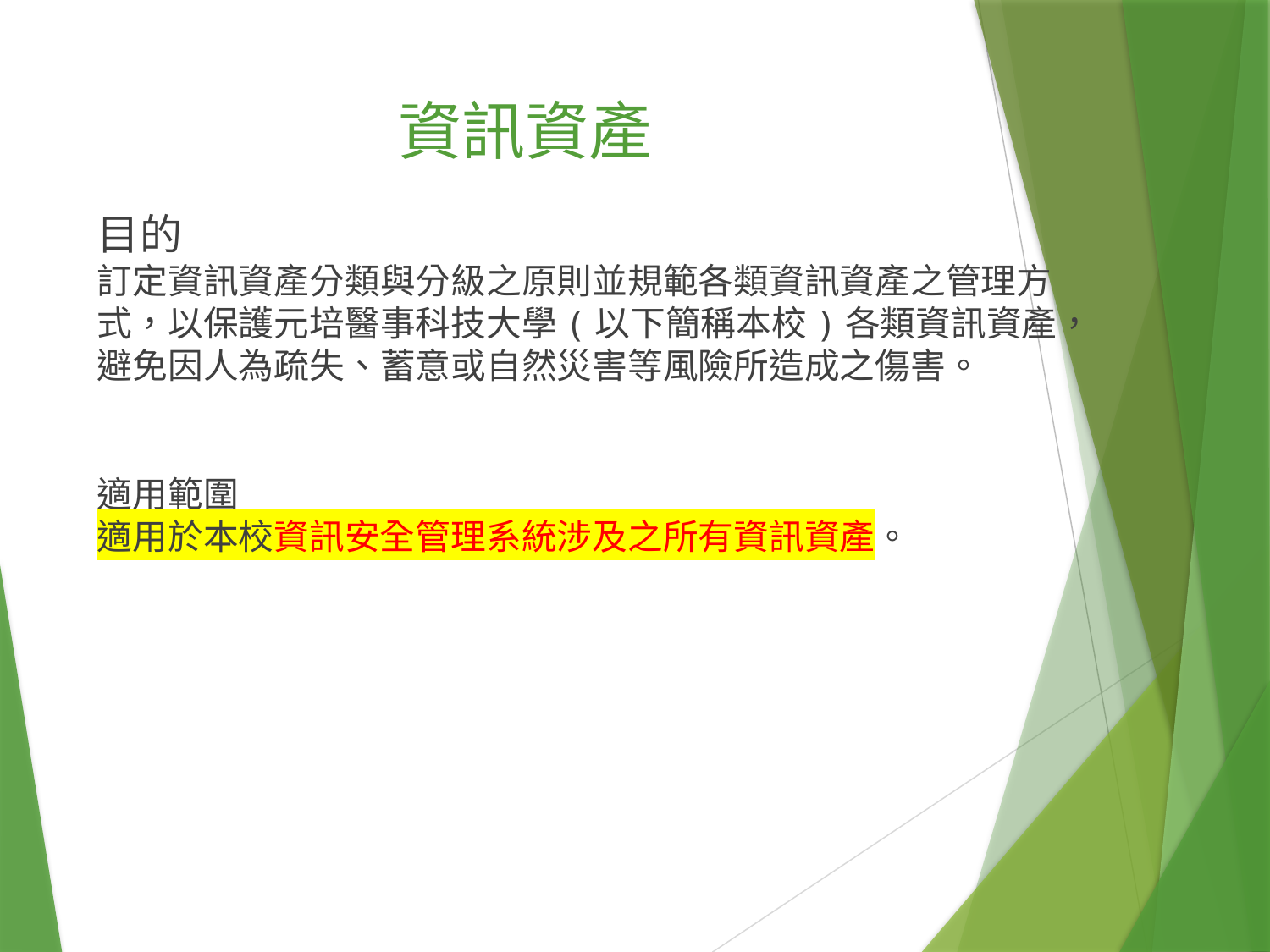

# 資訊資產
目的
訂定資訊資產分類與分級之原則並規範各類資訊資產之管理方式，以保護元培醫事科技大學(以下簡稱本校)各類資訊資產，避免因人為疏失、蓄意或自然災害等風險所造成之傷害。

適用範圍
適用於本校資訊安全管理系統涉及之所有資訊資產。